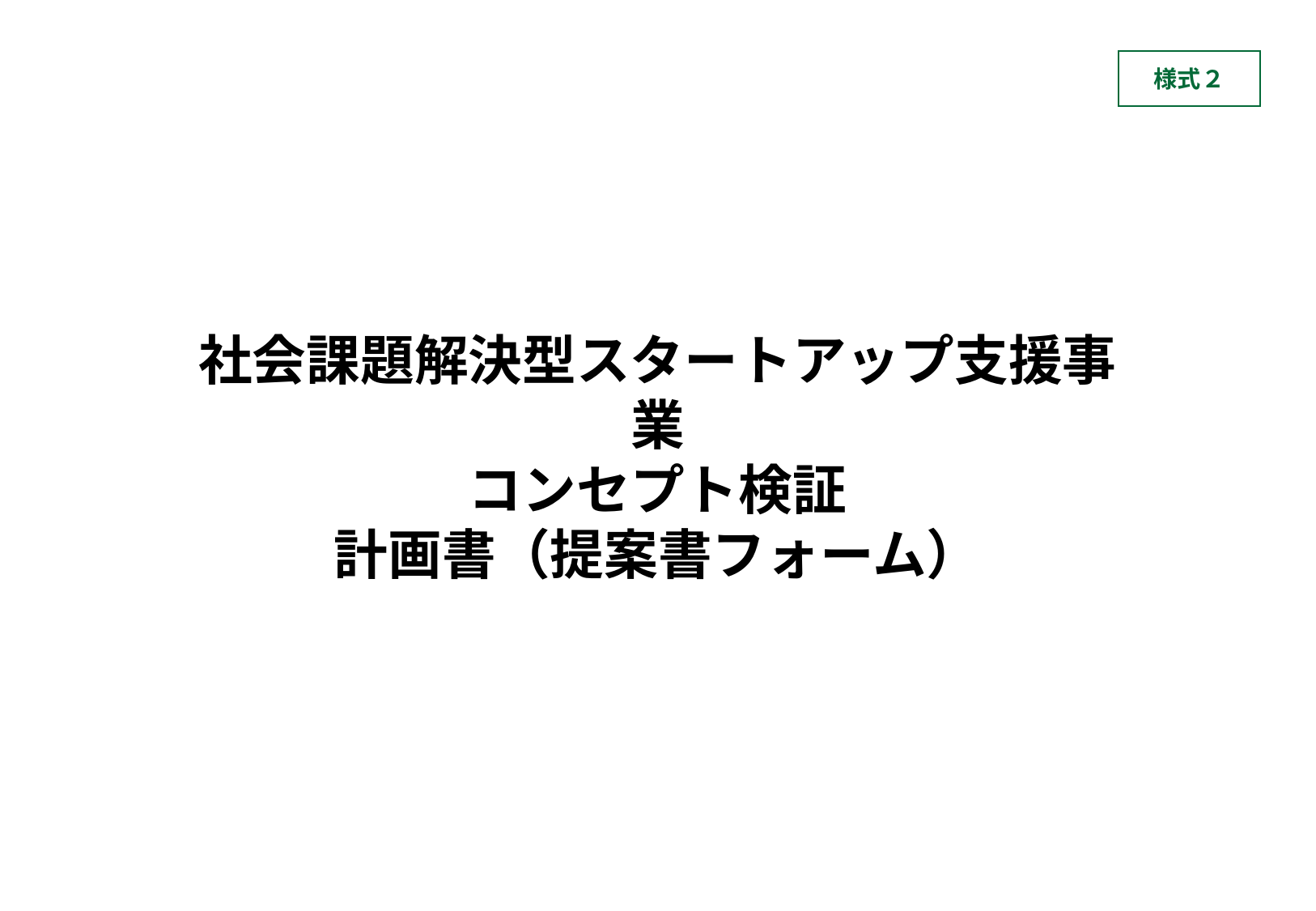

様式２
# 社会課題解決型スタートアップ支援事業 コンセプト検証 計画書（提案書フォーム）